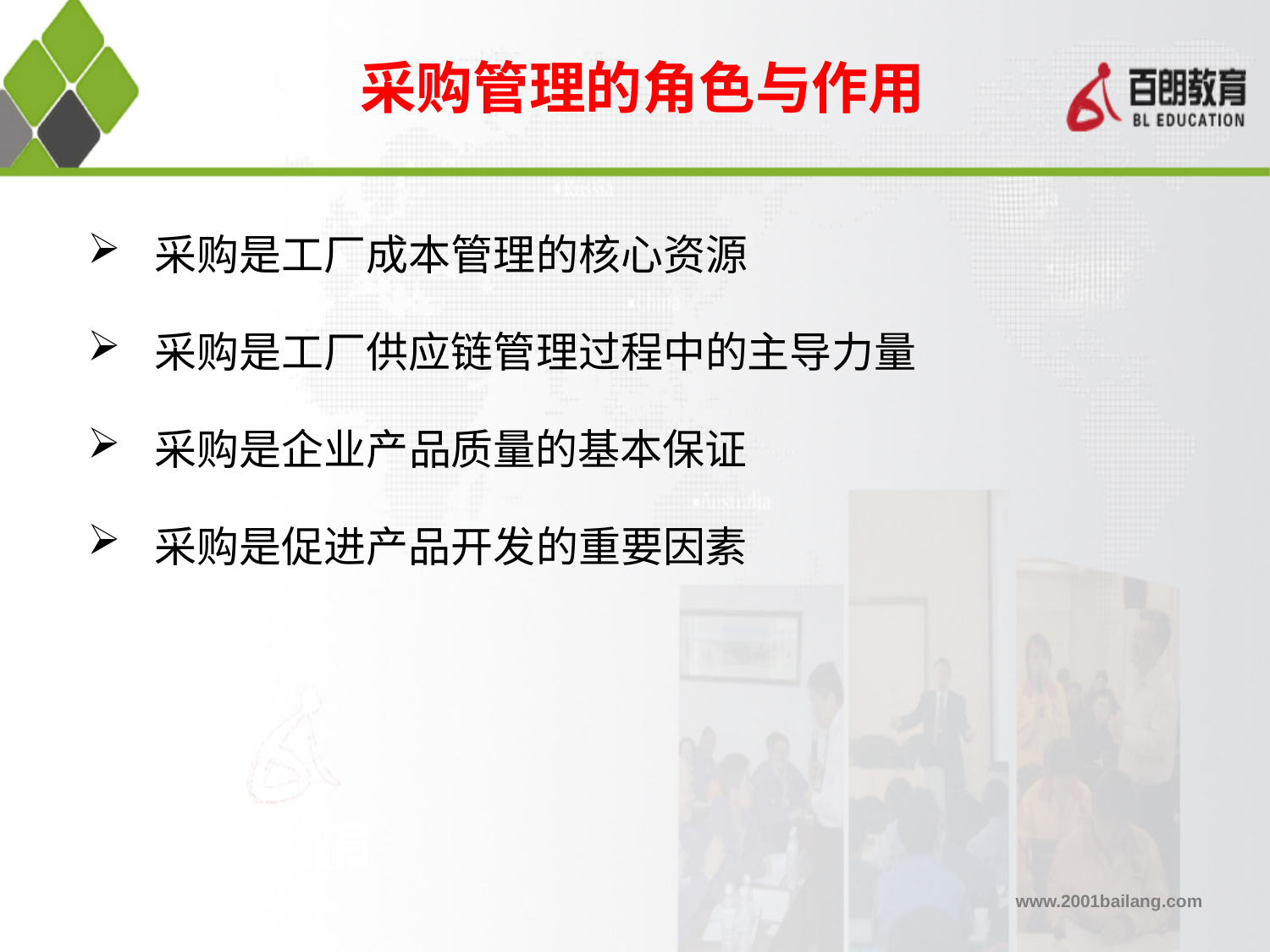

采购管理的角色与作用
 采购是工厂成本管理的核心资源
 采购是工厂供应链管理过程中的主导力量
 采购是企业产品质量的基本保证
 采购是促进产品开发的重要因素